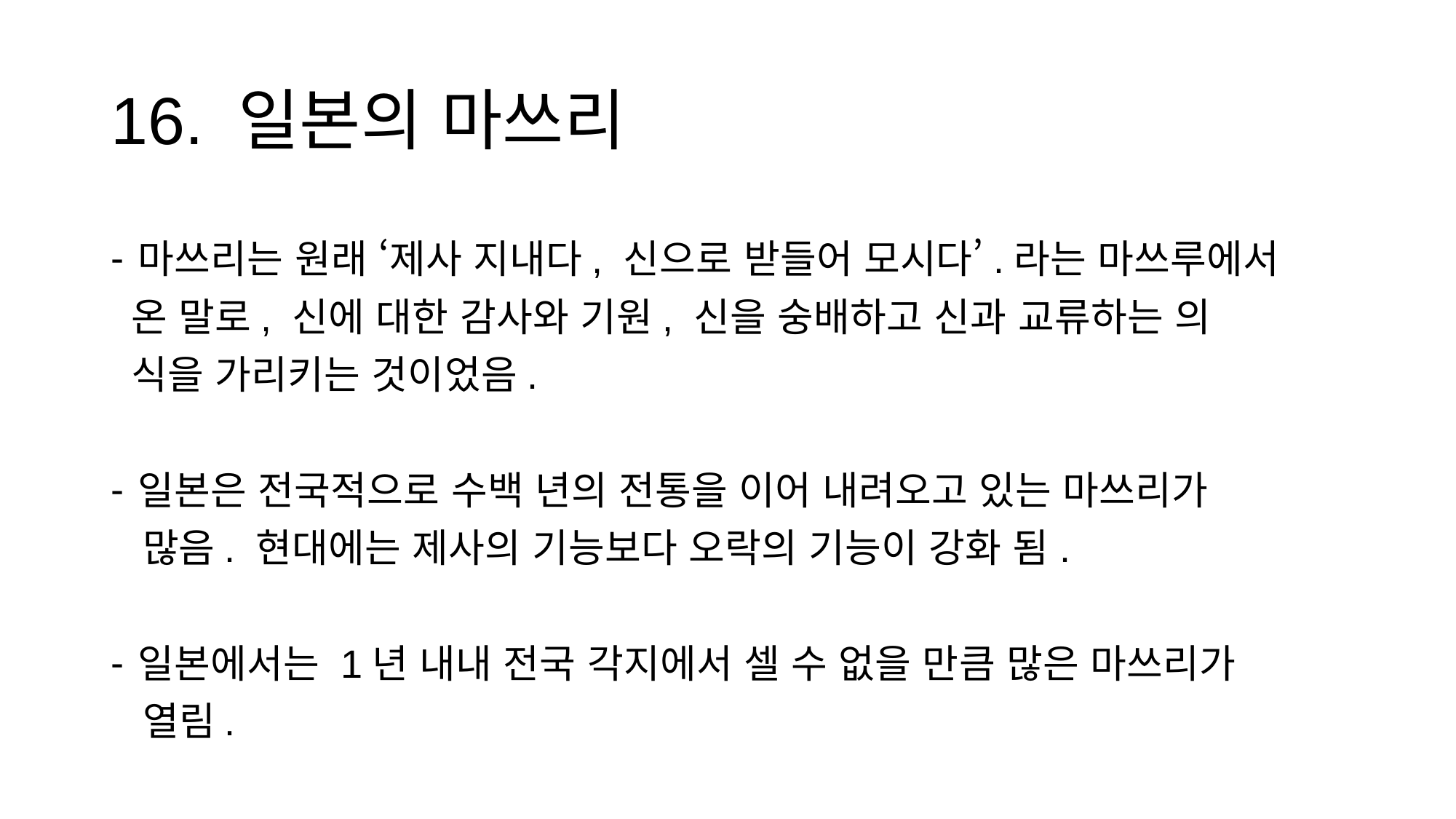

# 16. 일본의 마쓰리

마쓰리는 원래 ‘제사 지내다, 신으로 받들어 모시다’.라는 마쓰루에서
 온 말로, 신에 대한 감사와 기원, 신을 숭배하고 신과 교류하는 의
 식을 가리키는 것이었음.

일본은 전국적으로 수백 년의 전통을 이어 내려오고 있는 마쓰리가
  많음. 현대에는 제사의 기능보다 오락의 기능이 강화 됨.

일본에서는 1년 내내 전국 각지에서 셀 수 없을 만큼 많은 마쓰리가
  열림.